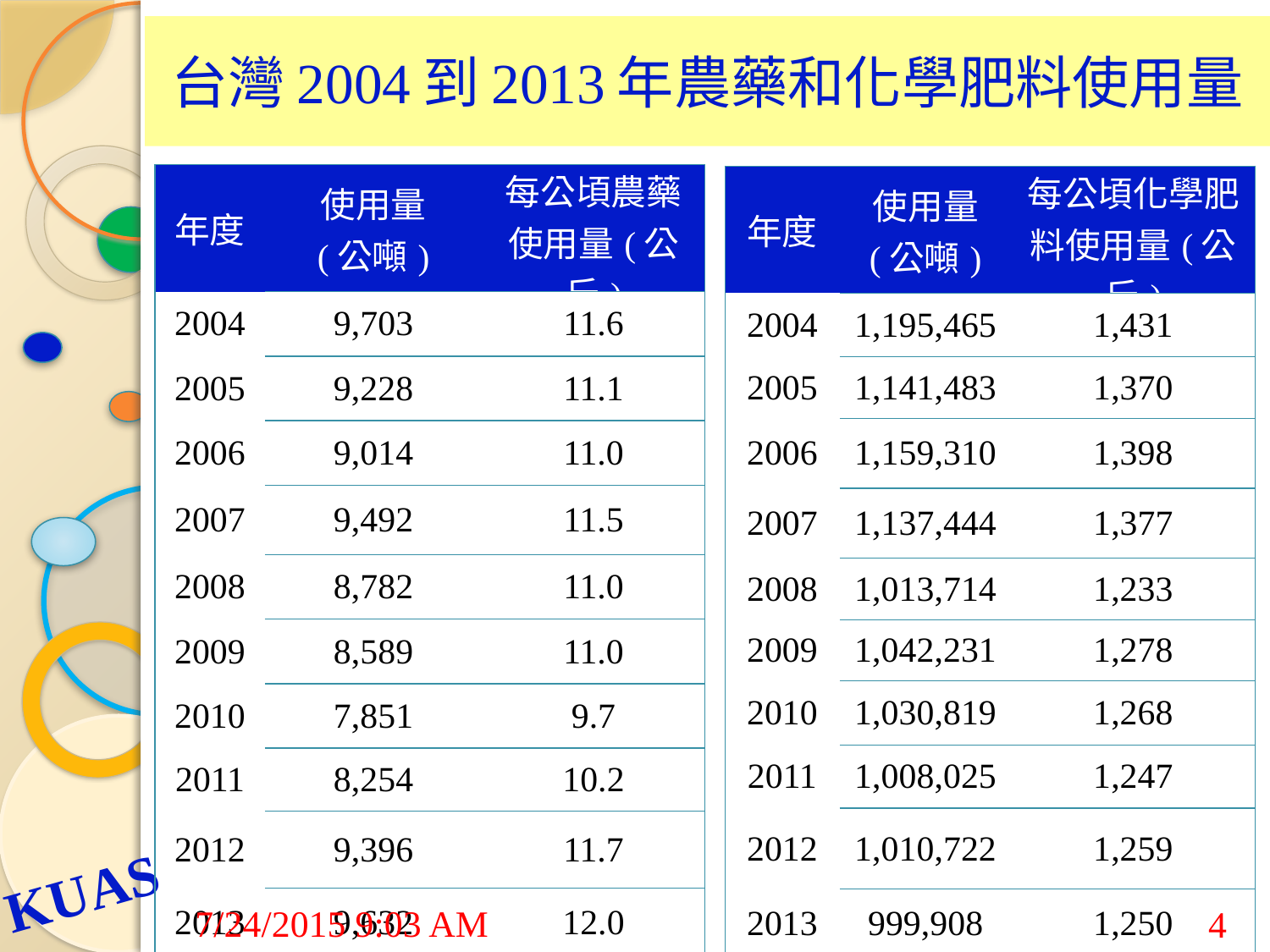

# 台灣2004到2013年農藥和化學肥料使用量
| 年度 | 使用量 (公噸) | 每公頃農藥 使用量(公斤) |
| --- | --- | --- |
| 2004 | 9,703 | 11.6 |
| 2005 | 9,228 | 11.1 |
| 2006 | 9,014 | 11.0 |
| 2007 | 9,492 | 11.5 |
| 2008 | 8,782 | 11.0 |
| 2009 | 8,589 | 11.0 |
| 2010 | 7,851 | 9.7 |
| 2011 | 8,254 | 10.2 |
| 2012 | 9,396 | 11.7 |
| 2013 | 9,632 | 12.0 |
| 年度 | 使用量 (公噸) | 每公頃化學肥料使用量(公斤) |
| --- | --- | --- |
| 2004 | 1,195,465 | 1,431 |
| 2005 | 1,141,483 | 1,370 |
| 2006 | 1,159,310 | 1,398 |
| 2007 | 1,137,444 | 1,377 |
| 2008 | 1,013,714 | 1,233 |
| 2009 | 1,042,231 | 1,278 |
| 2010 | 1,030,819 | 1,268 |
| 2011 | 1,008,025 | 1,247 |
| 2012 | 1,010,722 | 1,259 |
| 2013 | 999,908 | 1,250 |
7/24/2015 9:03 AM
4